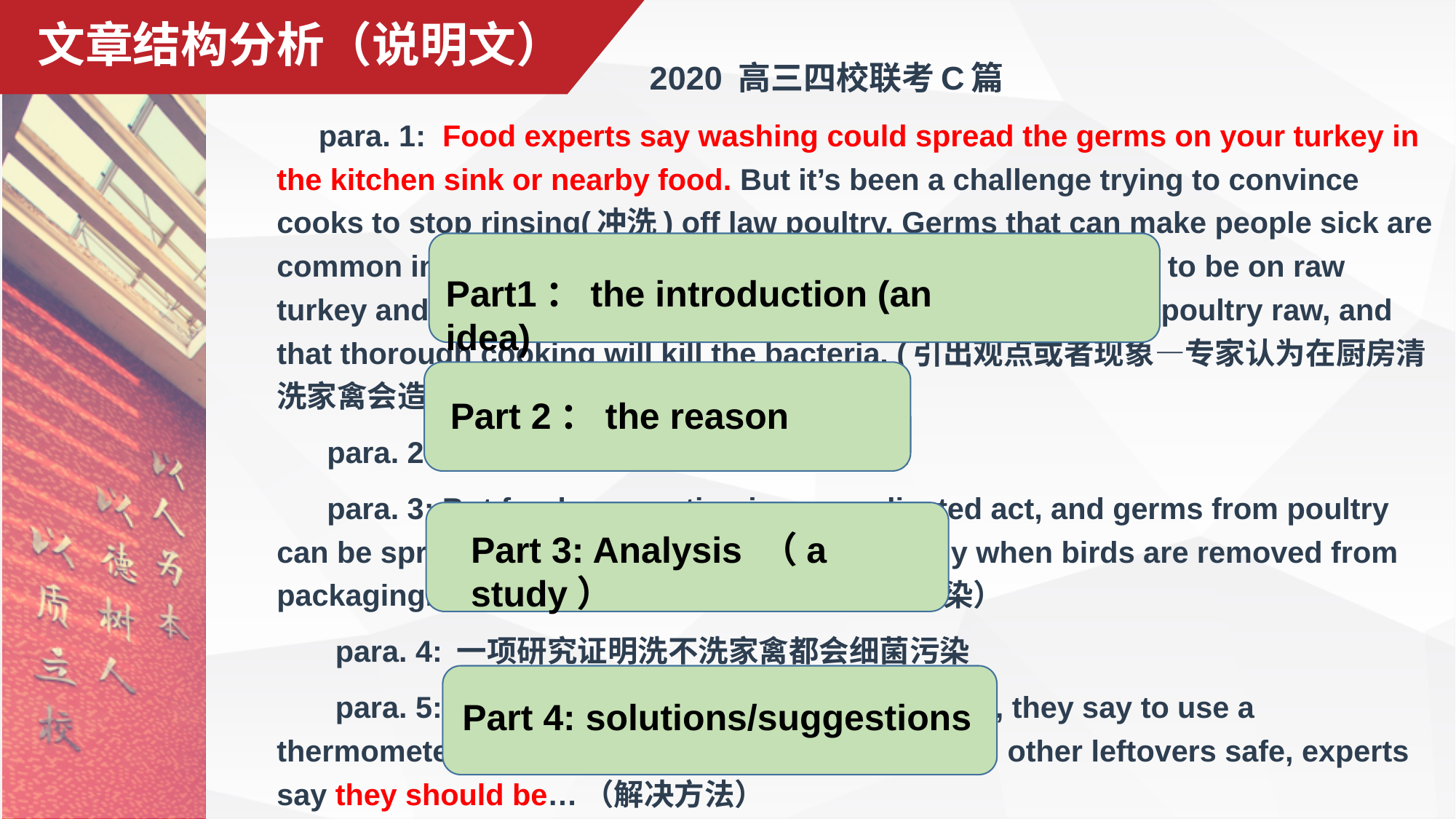

# 文章结构分析（说明文）
                                         2020 高三四校联考C篇
     para. 1:  Food experts say washing could spread the germs on your turkey in the kitchen sink or nearby food. But it’s been a challenge trying to convince cooks to stop rinsing(冲洗) off law poultry. Germs that can make people sick are common in the guts of healthy poultry and are legally allowed to be on raw turkey and chicken. The assumption is that nobody eats their poultry raw, and that thorough cooking will kill the bacteria. (引出观点或者现象—专家认为在厨房清洗家禽会造成细菌污染。)
      para. 2:  为什么人们不接受不洗家禽的观点
      para. 3: But food preparation is a complicated act, and germs from poultry can be spread even if it’s not washed, especially when birds are removed from packaging. （承上启下---洗不洗家禽都会细菌污染）
       para. 4: 一项研究证明洗不洗家禽都会细菌污染
       para. 5: To ensure a bird is thoroughly cooked, they say to use a thermometer to check that…   To keep turkeys and other leftovers safe, experts say they should be…（解决方法）

Part1：the introduction (an idea)

Part 2：the reason

Part 3: Analysis （a study）

Part 4: solutions/suggestions